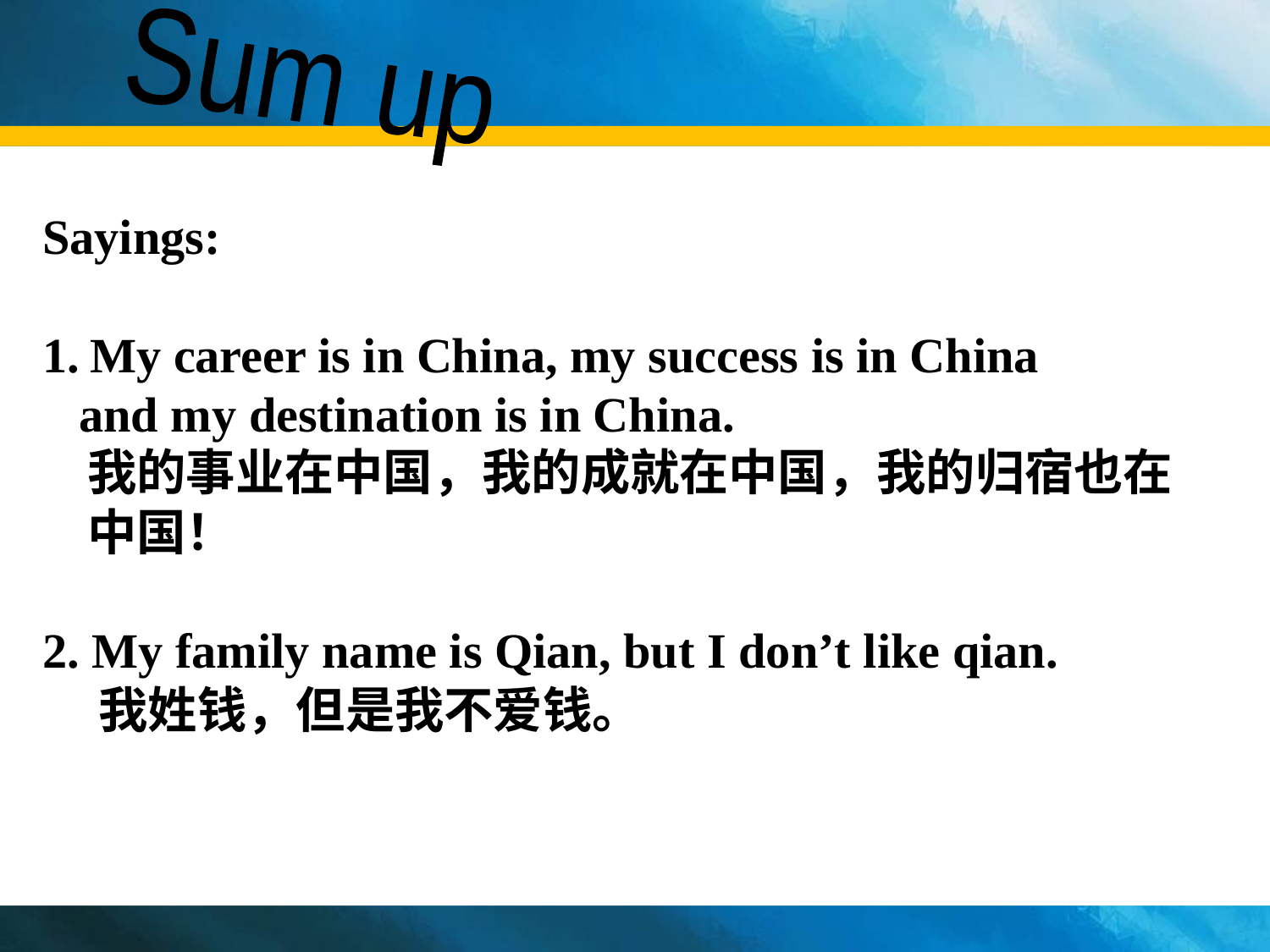

Sum up
Sayings:

My career is in China, my success is in China
   and my destination is in China.
   我的事业在中国，我的成就在中国，我的归宿也在
   中国！

2. My family name is Qian, but I don’t like qian.
    我姓钱，但是我不爱钱。